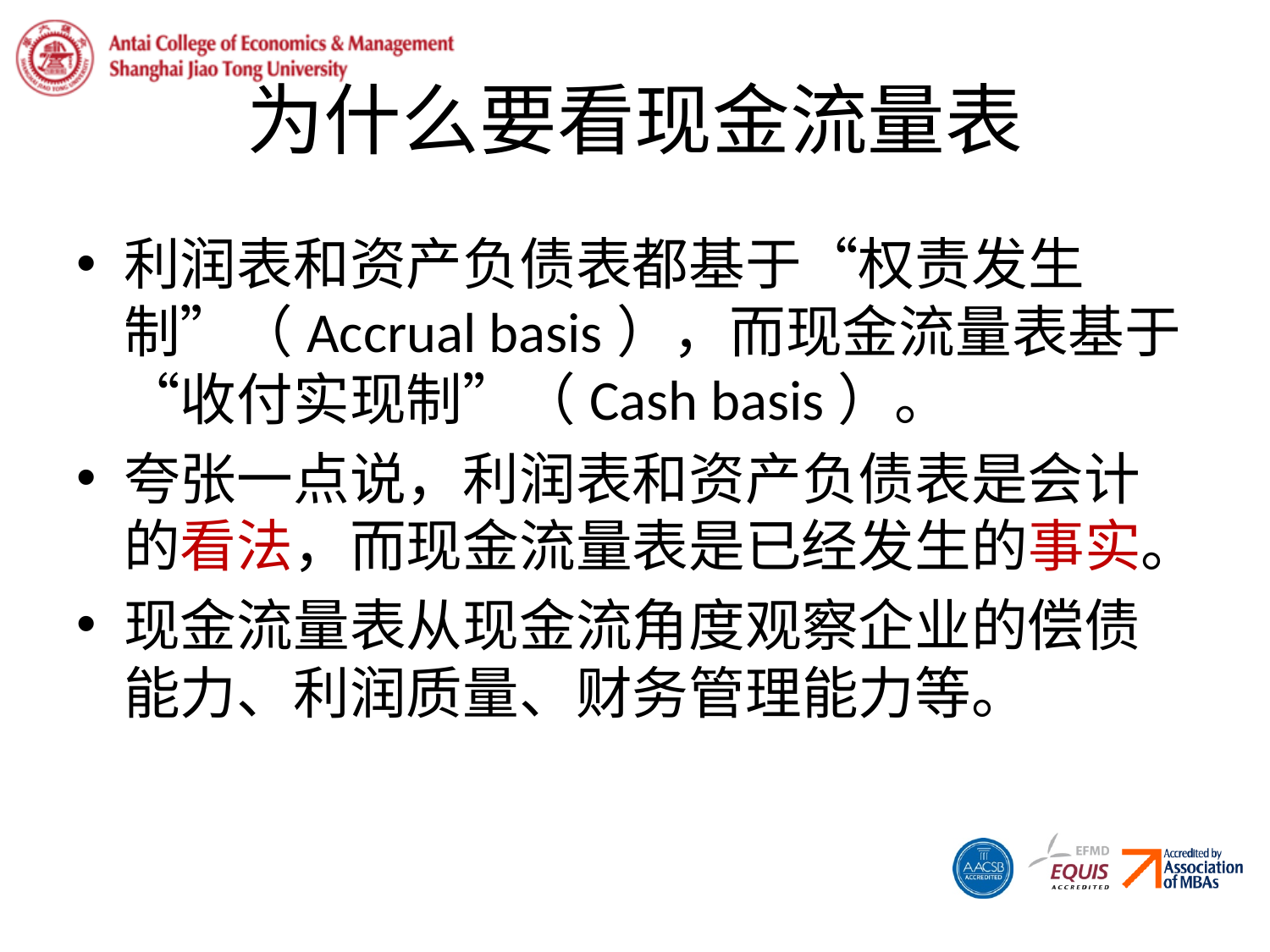

# 为什么要看现金流量表
利润表和资产负债表都基于“权责发生制”（Accrual basis），而现金流量表基于“收付实现制”（Cash basis）。
夸张一点说，利润表和资产负债表是会计的看法，而现金流量表是已经发生的事实。
现金流量表从现金流角度观察企业的偿债能力、利润质量、财务管理能力等。